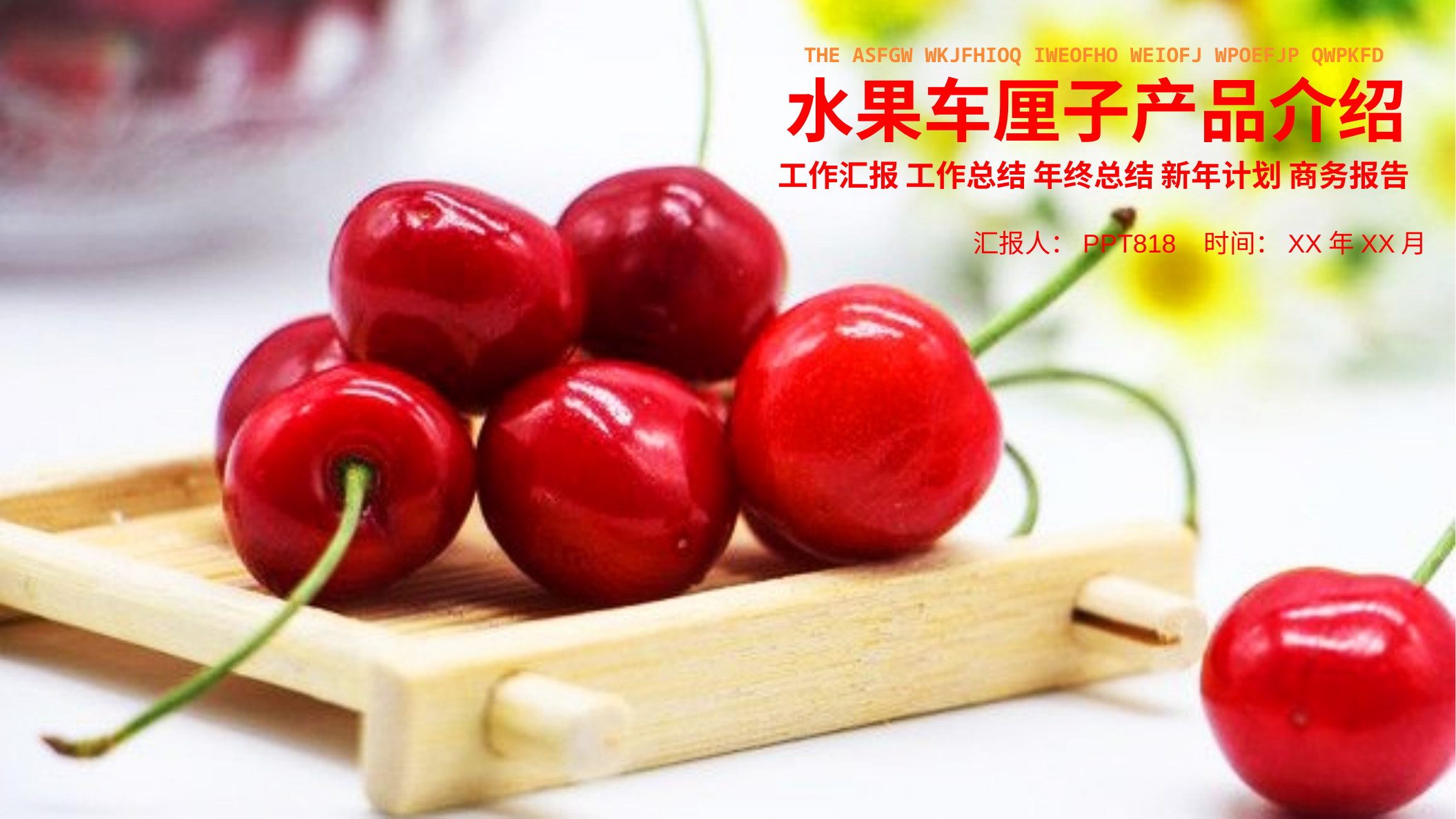

THE ASFGW WKJFHIOQ IWEOFHO WEIOFJ WPOEFJP QWPKFD
水果车厘子产品介绍
工作汇报 工作总结 年终总结 新年计划 商务报告
汇报人：PPT818   时间：XX年XX月